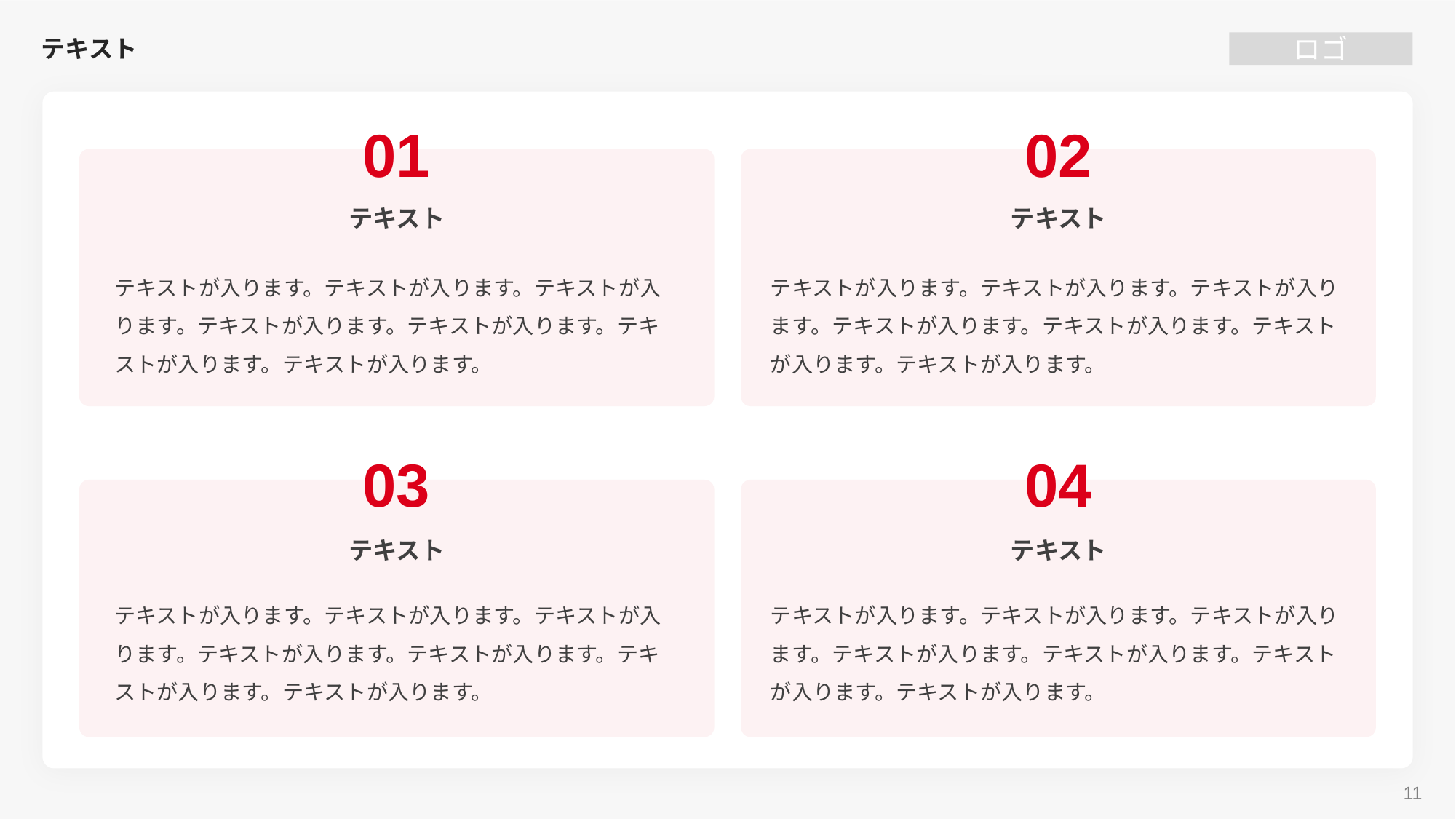

# テキスト
01
02

テキスト
テキスト
テキストが入ります。テキストが入ります。テキストが入ります。テキストが入ります。テキストが入ります。テキストが入ります。テキストが入ります。
テキストが入ります。テキストが入ります。テキストが入ります。テキストが入ります。テキストが入ります。テキストが入ります。テキストが入ります。
03
04

テキスト
テキスト
テキストが入ります。テキストが入ります。テキストが入ります。テキストが入ります。テキストが入ります。テキストが入ります。テキストが入ります。
テキストが入ります。テキストが入ります。テキストが入ります。テキストが入ります。テキストが入ります。テキストが入ります。テキストが入ります。